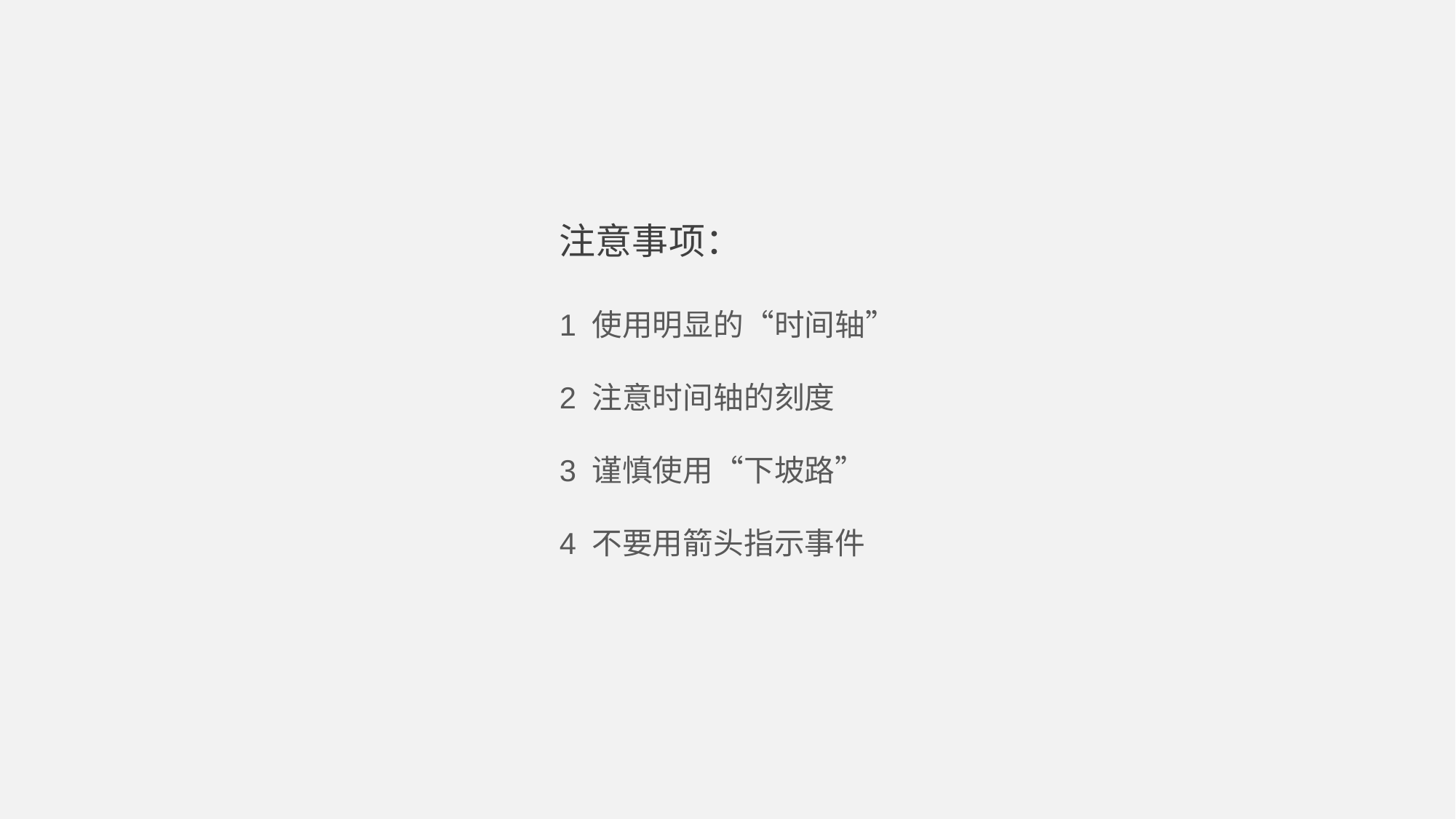

注意事项：

1 使用明显的“时间轴”

2 注意时间轴的刻度

3 谨慎使用“下坡路”

4 不要用箭头指示事件